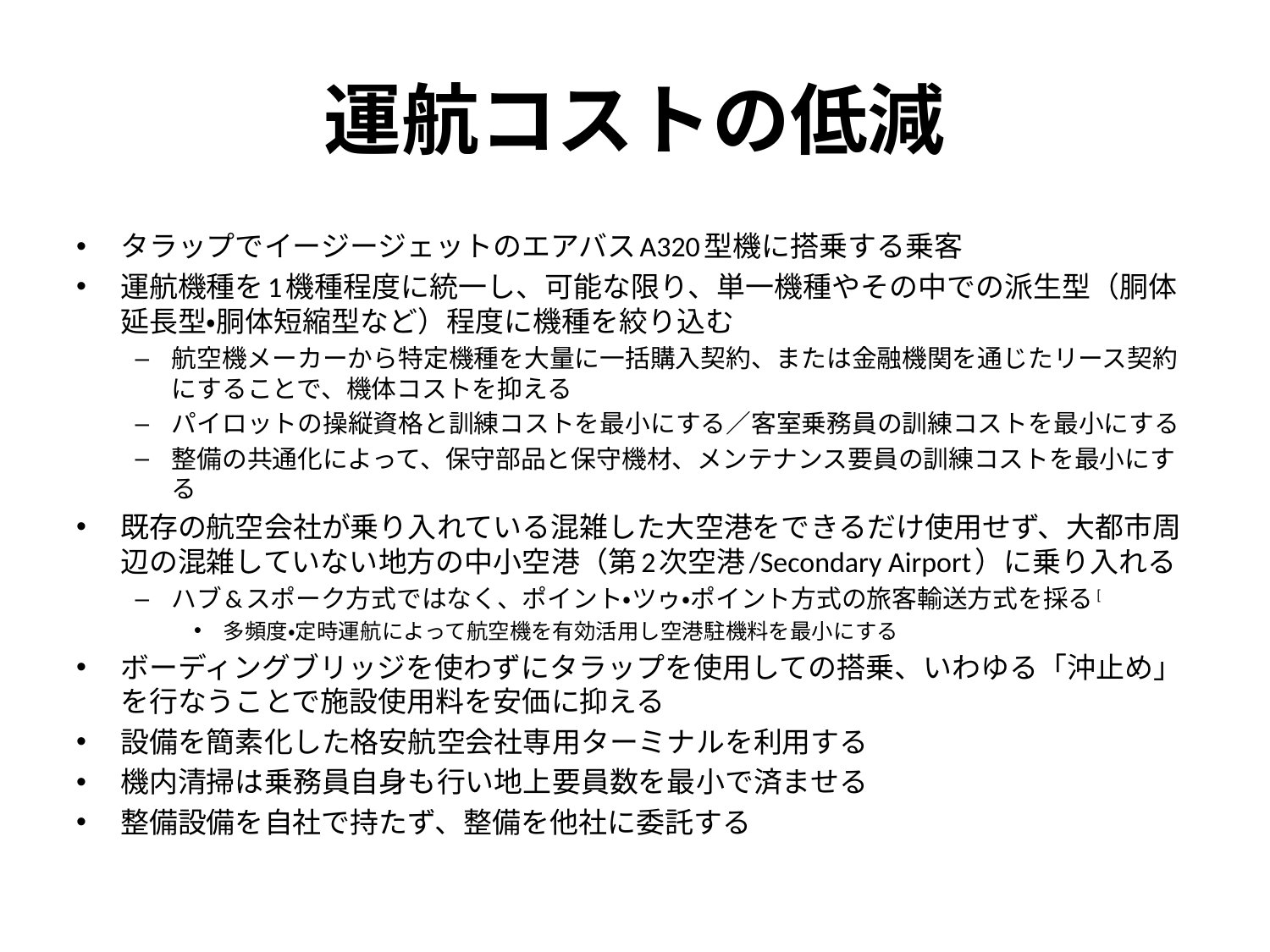

# 運航コストの低減
タラップでイージージェットのエアバスA320型機に搭乗する乗客
運航機種を1機種程度に統一し、可能な限り、単一機種やその中での派生型（胴体延長型・胴体短縮型など）程度に機種を絞り込む
航空機メーカーから特定機種を大量に一括購入契約、または金融機関を通じたリース契約にすることで、機体コストを抑える
パイロットの操縦資格と訓練コストを最小にする／客室乗務員の訓練コストを最小にする
整備の共通化によって、保守部品と保守機材、メンテナンス要員の訓練コストを最小にする
既存の航空会社が乗り入れている混雑した大空港をできるだけ使用せず、大都市周辺の混雑していない地方の中小空港（第2次空港/Secondary Airport）に乗り入れる
ハブ&スポーク方式ではなく、ポイント・ツゥ・ポイント方式の旅客輸送方式を採る[
多頻度・定時運航によって航空機を有効活用し空港駐機料を最小にする
ボーディングブリッジを使わずにタラップを使用しての搭乗、いわゆる「沖止め」を行なうことで施設使用料を安価に抑える
設備を簡素化した格安航空会社専用ターミナルを利用する
機内清掃は乗務員自身も行い地上要員数を最小で済ませる
整備設備を自社で持たず、整備を他社に委託する